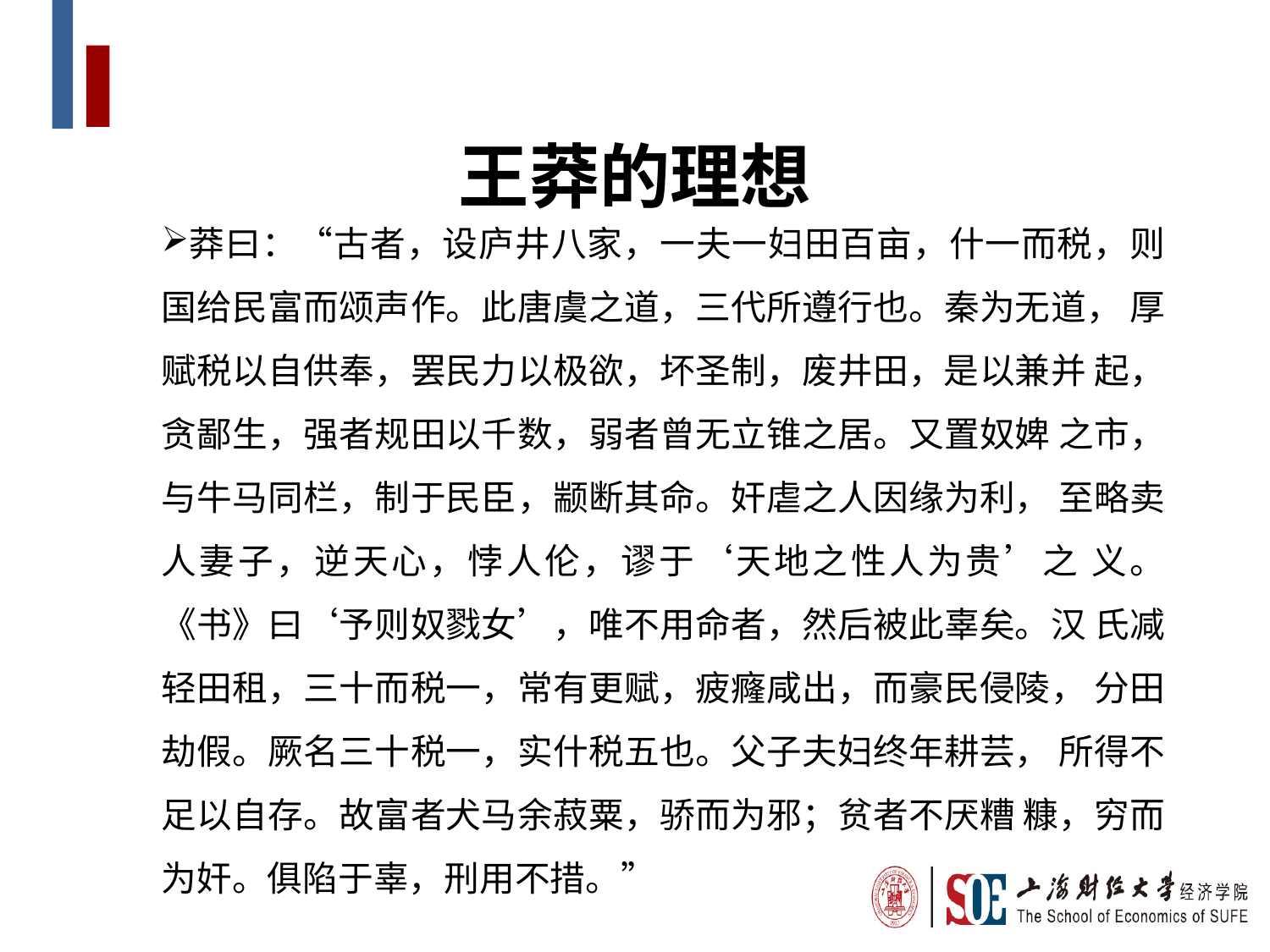

王莽的理想
莽曰：“古者，设庐井八家，一夫一妇田百亩，什一而税，则 国给民富而颂声作。此唐虞之道，三代所遵行也。秦为无道， 厚赋税以自供奉，罢民力以极欲，坏圣制，废井田，是以兼并 起，贪鄙生，强者规田以千数，弱者曾无立锥之居。又置奴婢 之市，与牛马同栏，制于民臣，颛断其命。奸虐之人因缘为利， 至略卖人妻子，逆天心，悖人伦，谬于‘天地之性人为贵’之 义。《书》曰‘予则奴戮女’，唯不用命者，然后被此辜矣。汉 氏减轻田租，三十而税一，常有更赋，疲癃咸出，而豪民侵陵， 分田劫假。厥名三十税一，实什税五也。父子夫妇终年耕芸， 所得不足以自存。故富者犬马余菽粟，骄而为邪；贫者不厌糟 糠，穷而为奸。俱陷于辜，刑用不措。”